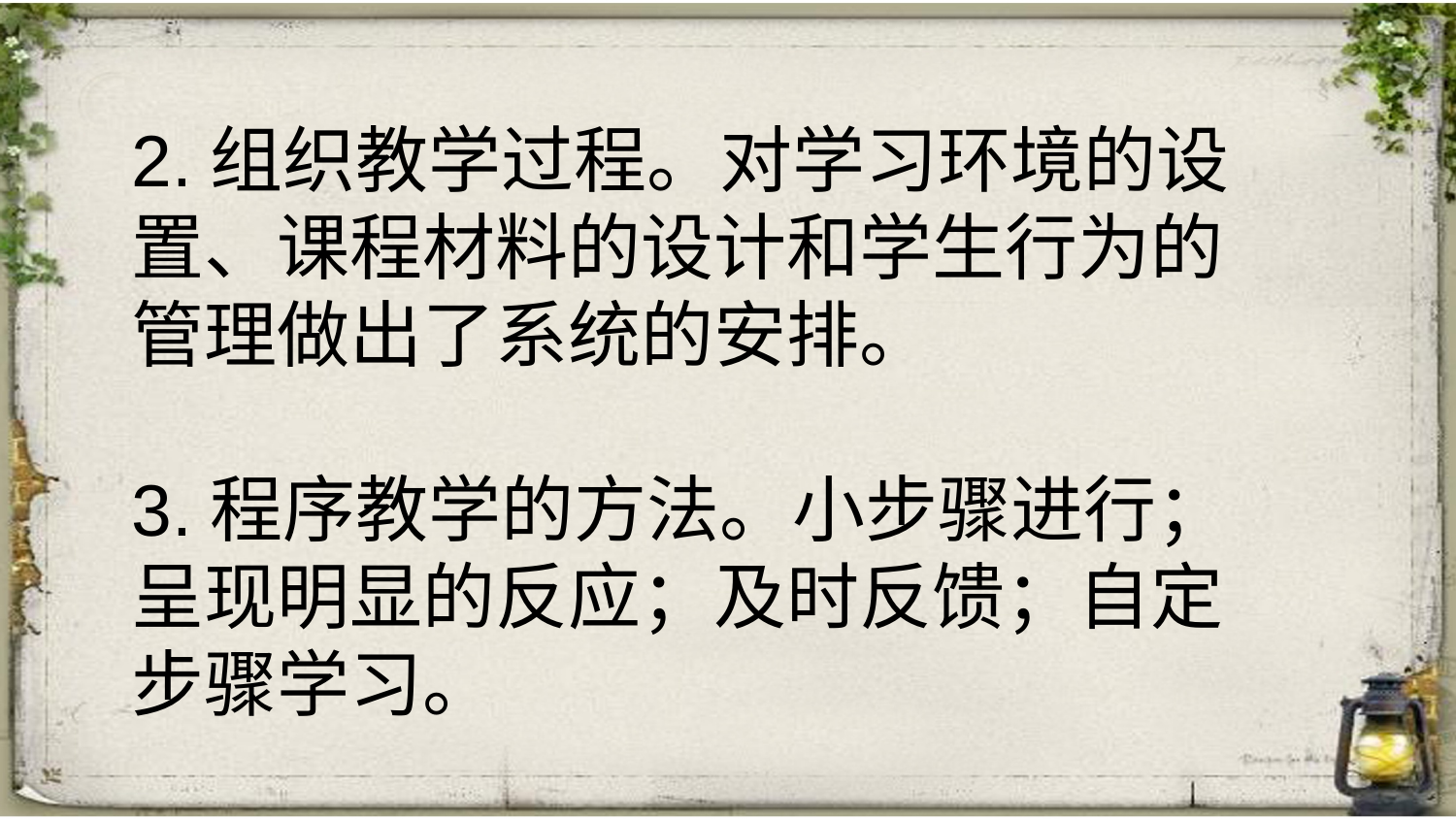

2.组织教学过程。对学习环境的设置、课程材料的设计和学生行为的管理做出了系统的安排。

3.程序教学的方法。小步骤进行；呈现明显的反应；及时反馈；自定步骤学习。